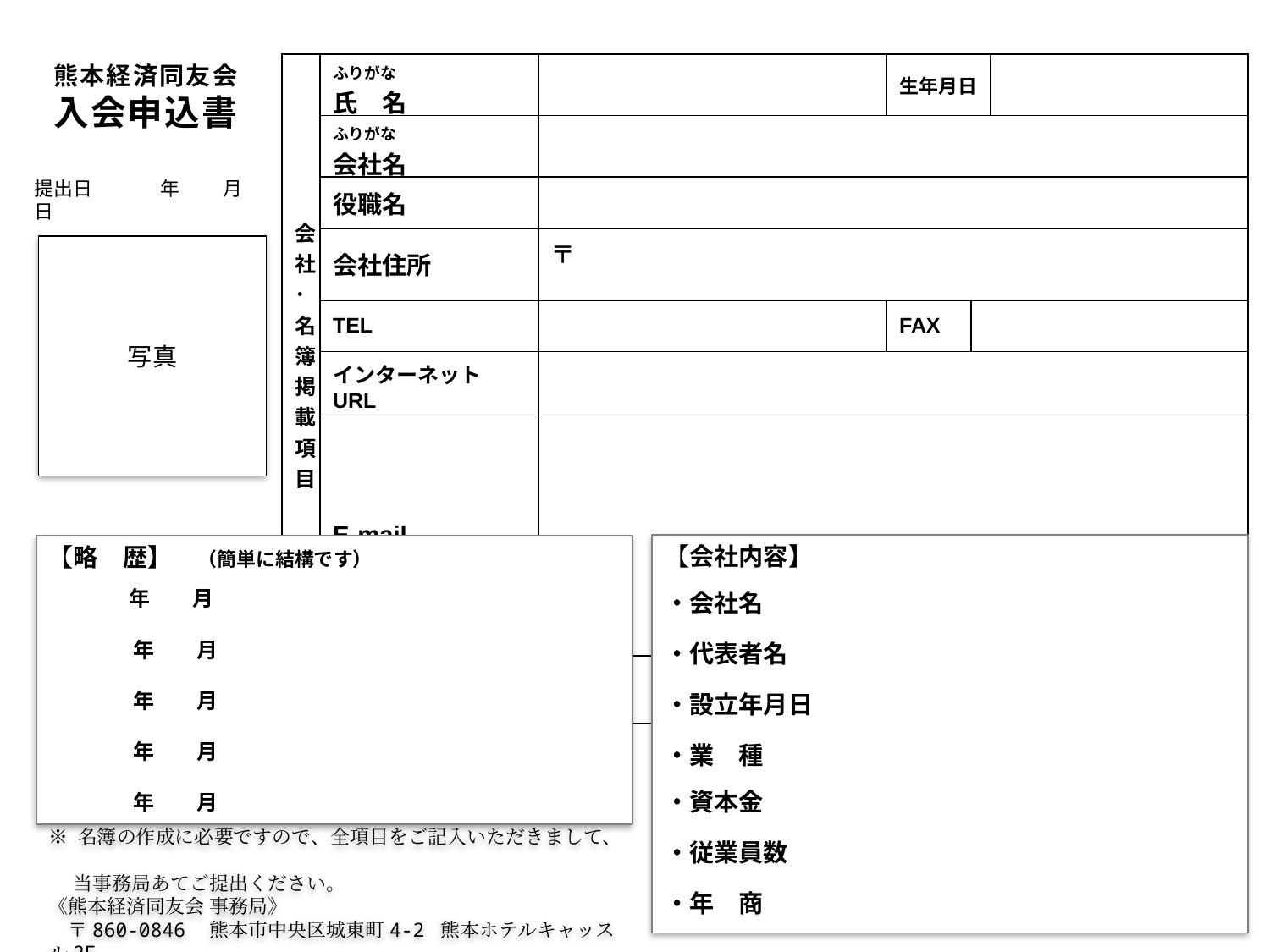

熊本経済同友会
入会申込書
| 会社･名簿掲載項目 | ふりがな 氏　名 |  | 生年月日 |  |  |  |
| --- | --- | --- | --- | --- | --- | --- |
|  | ふりがな 会社名 |  |  |  |  |  |
|  | 役職名 |  |  |  |  |  |
|  | 会社住所 | 〒 |  |  |  |  |
|  | TEL |  | FAX |  |  |  |
|  | インターネットURL |  |  |  |  |  |
|  | E-mail |  |  |  |  |  |
| 推薦者　２名 (1名は常任幹事以上) |  |  |  |  |  |  |
提出日　　 　 年 　　月 　 日
写真
【会社内容】

・会社名

・代表者名

・設立年月日

・業　種

・資本金

・従業員数

・年　商

【略　歴】　（簡単に結構です）

　　　 年　　月

　　　　年　　月

　　　　年　　月

　　　　年　　月

　　　　年　　月
※ 名簿の作成に必要ですので、全項目をご記入いただきまして、
　 当事務局あてご提出ください。
《熊本経済同友会 事務局》
　〒860-0846　熊本市中央区城東町4-2 熊本ホテルキャッスル2F
              TEL　096-353-0051　　FAX  096-322-5343